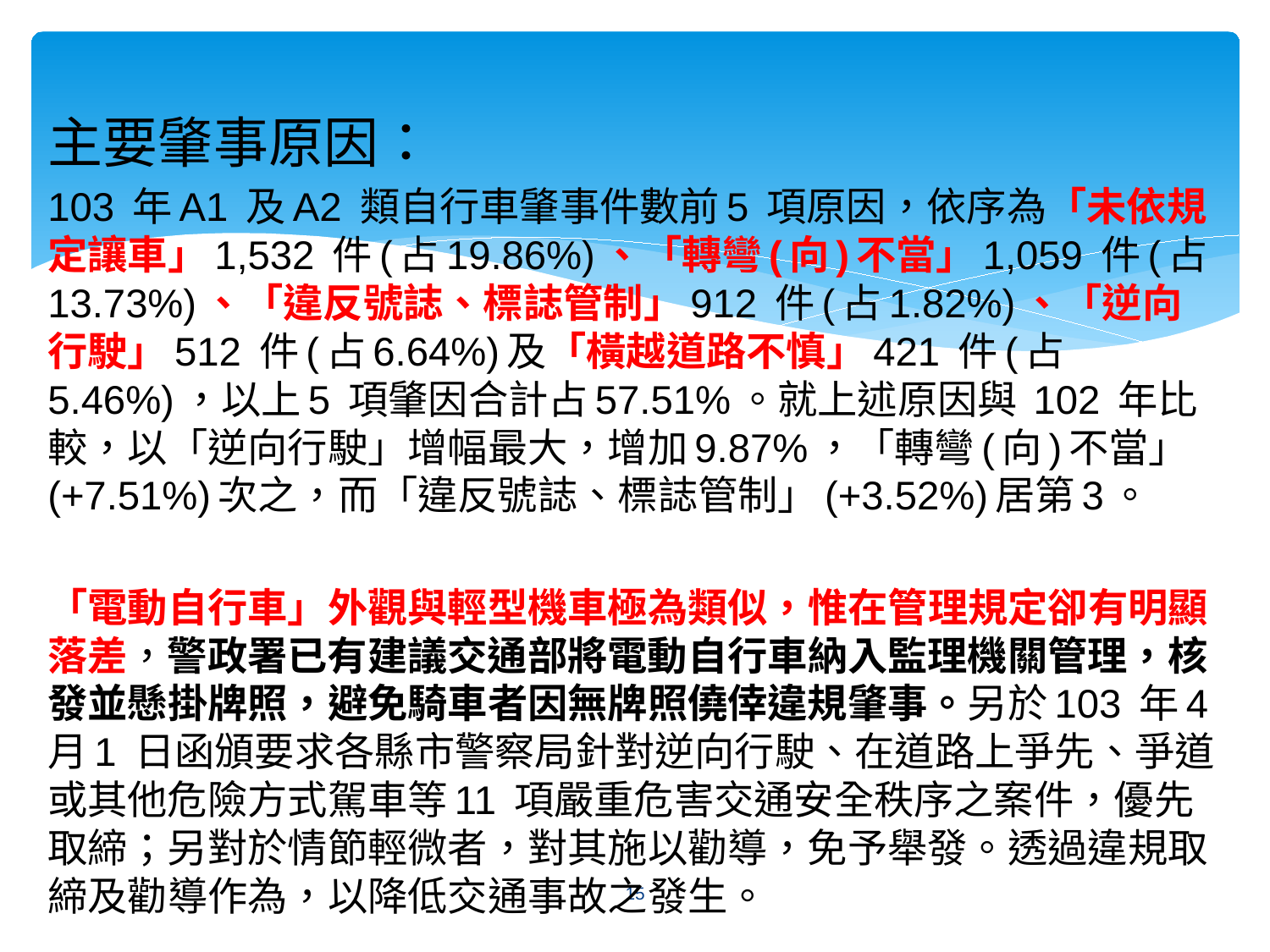

主要肇事原因：
103 年A1 及A2 類自行車肇事件數前5 項原因，依序為「未依規定讓車」1,532 件(占19.86%)、「轉彎(向)不當」1,059 件(占13.73%)、「違反號誌、標誌管制」912 件(占1.82%)、「逆向行駛」512 件(占6.64%)及「橫越道路不慎」421 件(占5.46%)，以上5 項肇因合計占57.51%。就上述原因與 102 年比較，以「逆向行駛」增幅最大，增加9.87%，「轉彎(向)不當」(+7.51%)次之，而「違反號誌、標誌管制」(+3.52%)居第3。

「電動自行車」外觀與輕型機車極為類似，惟在管理規定卻有明顯落差，警政署已有建議交通部將電動自行車納入監理機關管理，核發並懸掛牌照，避免騎車者因無牌照僥倖違規肇事。另於103 年4 月1 日函頒要求各縣市警察局針對逆向行駛、在道路上爭先、爭道或其他危險方式駕車等11 項嚴重危害交通安全秩序之案件，優先取締；另對於情節輕微者，對其施以勸導，免予舉發。透過違規取締及勸導作為，以降低交通事故之發生。
15